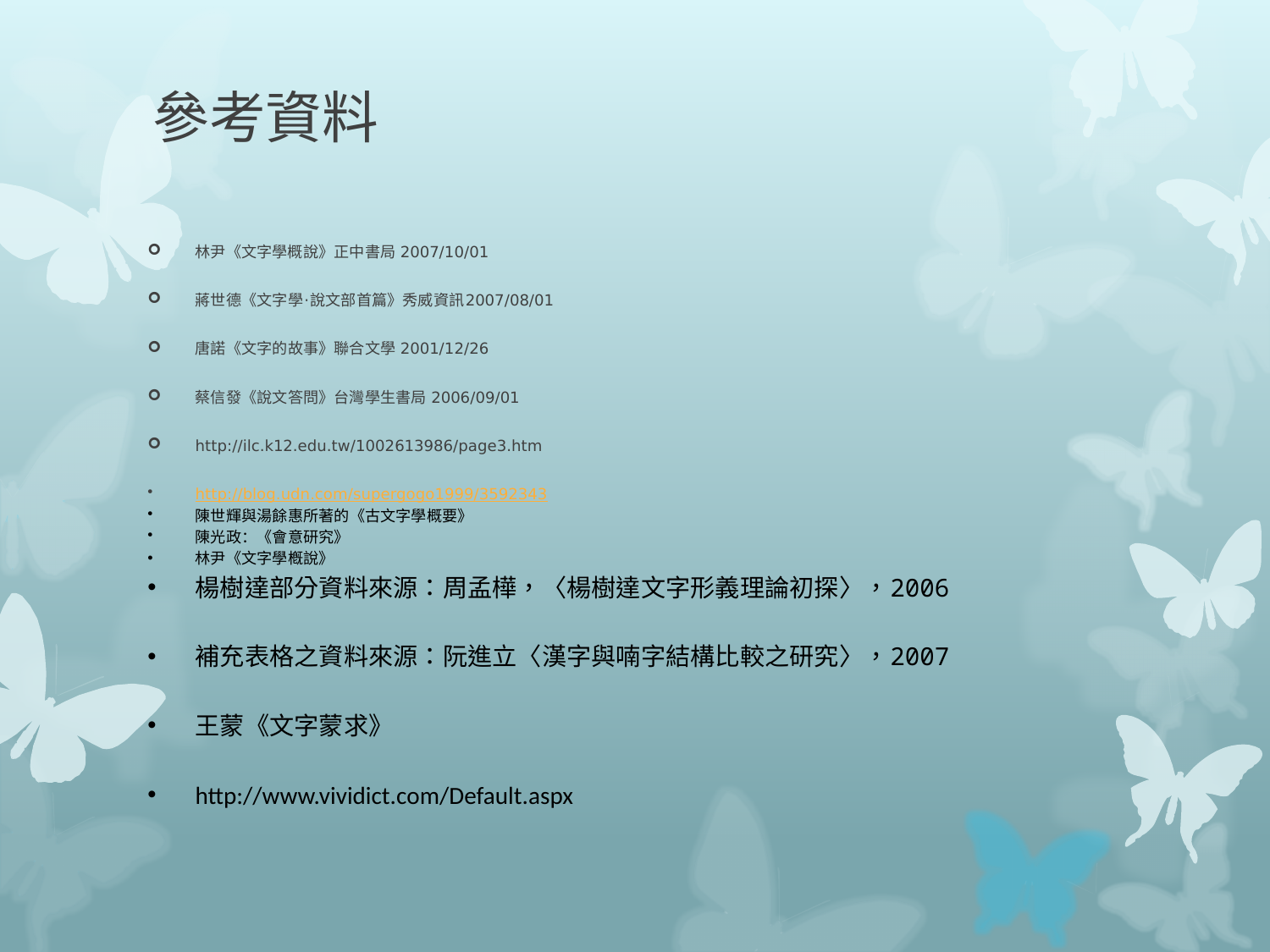

# 參考資料
林尹《文字學概說》正中書局 2007/10/01

蔣世德《文字學·說文部首篇》秀威資訊2007/08/01

唐諾《文字的故事》聯合文學 2001/12/26

蔡信發《說文答問》台灣學生書局 2006/09/01

http://ilc.k12.edu.tw/1002613986/page3.htm

http://blog.udn.com/supergogo1999/3592343
陳世輝與湯餘惠所著的《古文字學概要》
陳光政：《會意研究》
林尹《文字學槪說》
楊樹達部分資料來源：周孟樺，〈楊樹達文字形義理論初探〉，2006

補充表格之資料來源：阮進立〈漢字與喃字結構比較之研究〉，2007

王蒙《文字蒙求》

http://www.vividict.com/Default.aspx